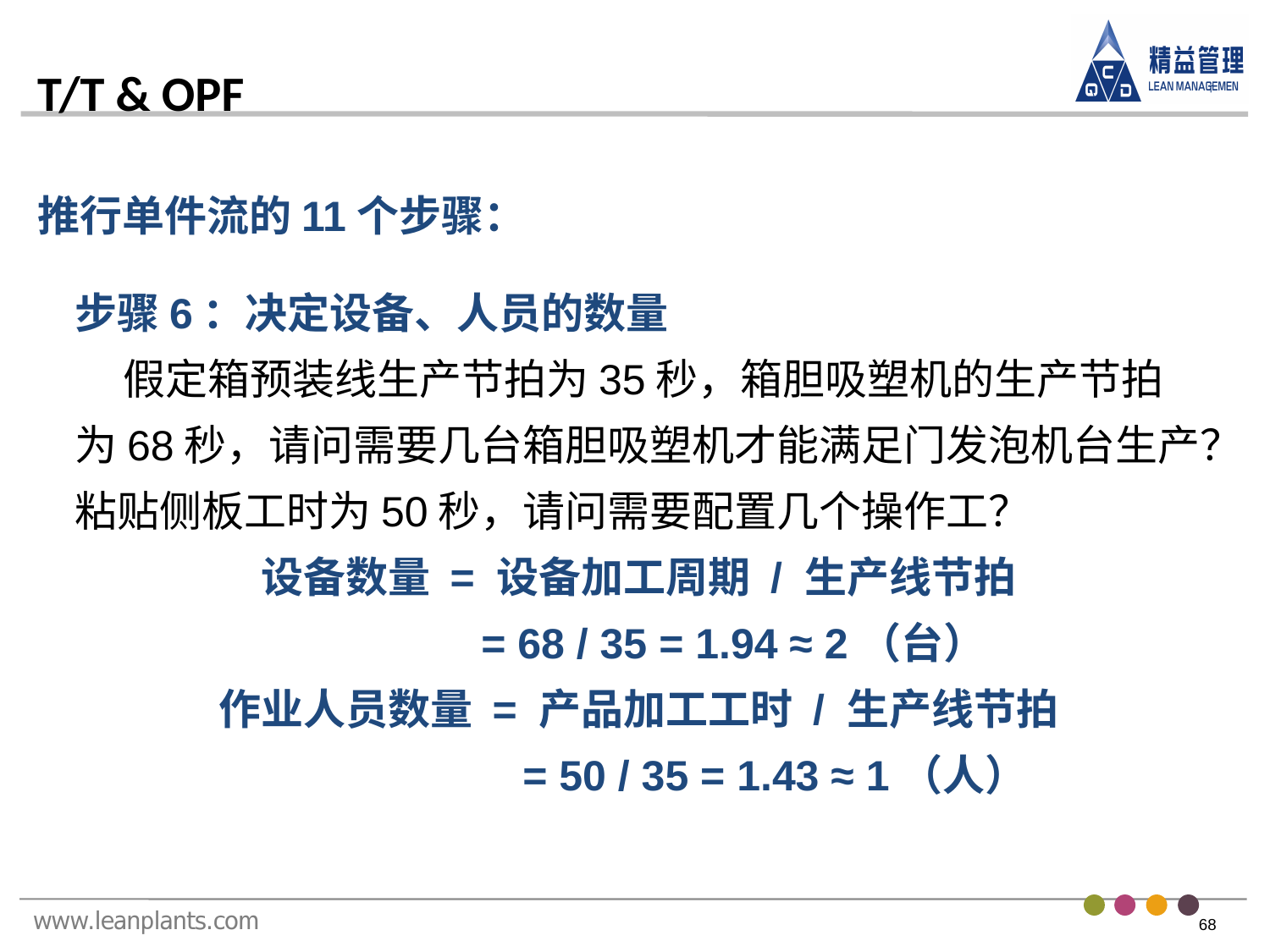

推行单件流的11个步骤：
步骤6：决定设备、人员的数量
    假定箱预装线生产节拍为35秒，箱胆吸塑机的生产节拍为68秒，请问需要几台箱胆吸塑机才能满足门发泡机台生产？粘贴侧板工时为50秒，请问需要配置几个操作工？
设备数量 = 设备加工周期 / 生产线节拍
                = 68 / 35 = 1.94 ≈ 2（台）
作业人员数量 = 产品加工工时 / 生产线节拍
                       = 50 / 35 = 1.43 ≈ 1（人）